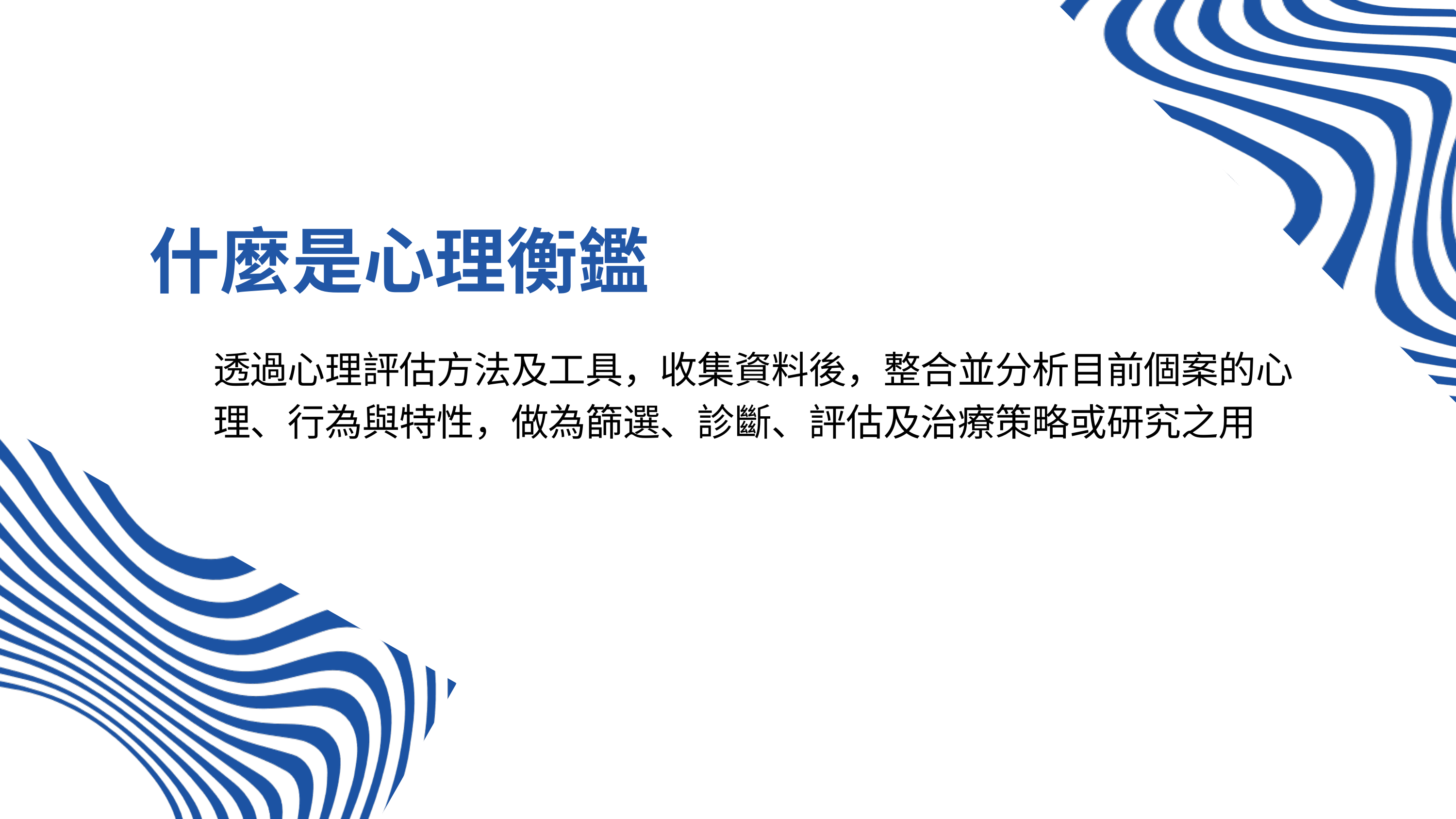

什麼是心理衡鑑
透過心理評估方法及工具，收集資料後，整合並分析目前個案的心理、行為與特性，做為篩選、診斷、評估及治療策略或研究之用